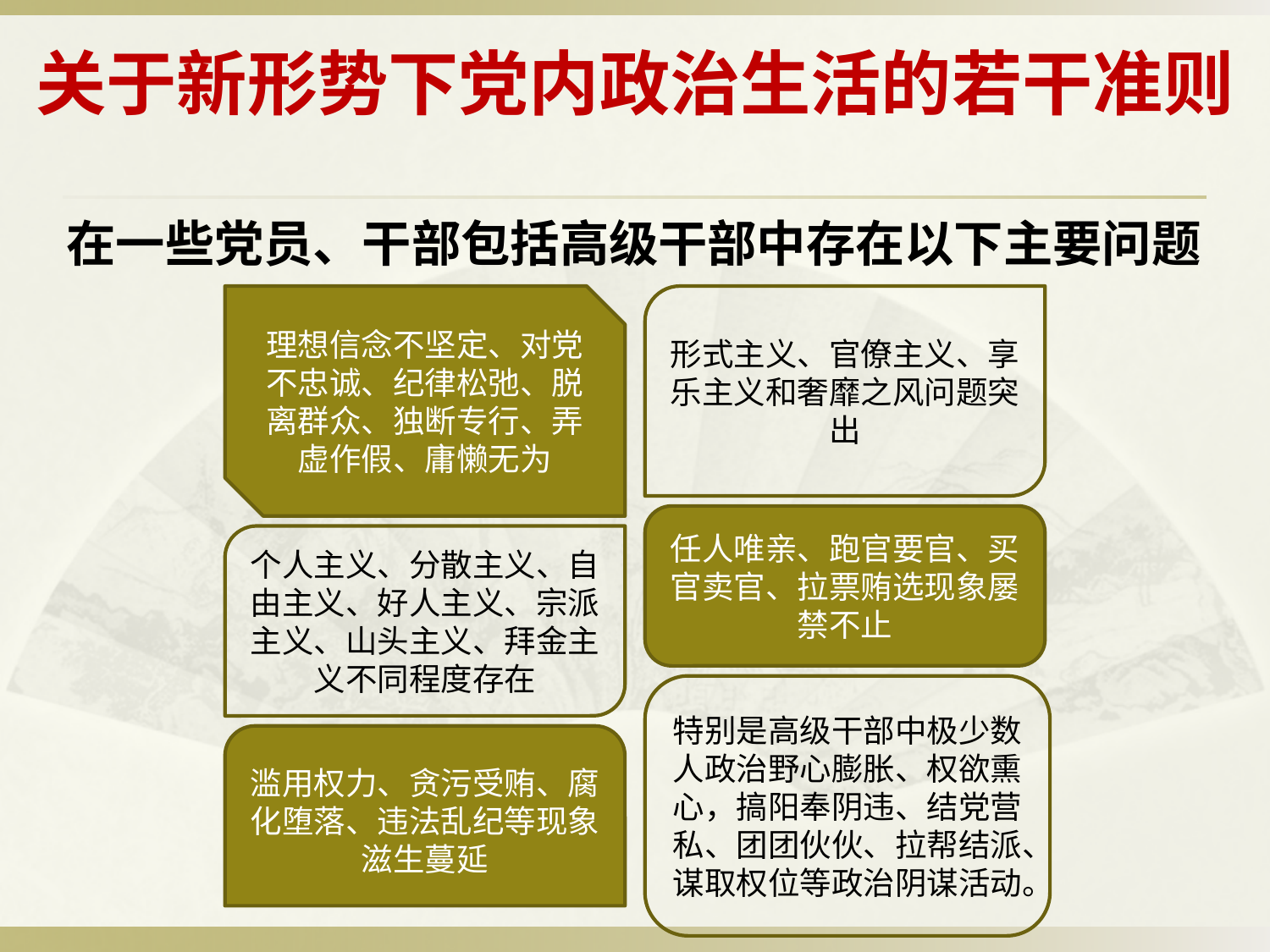

# 关于新形势下党内政治生活的若干准则
在一些党员、干部包括高级干部中存在以下主要问题
理想信念不坚定、对党不忠诚、纪律松弛、脱离群众、独断专行、弄虚作假、庸懒无为
形式主义、官僚主义、享乐主义和奢靡之风问题突出
任人唯亲、跑官要官、买官卖官、拉票贿选现象屡禁不止
个人主义、分散主义、自由主义、好人主义、宗派主义、山头主义、拜金主义不同程度存在
特别是高级干部中极少数人政治野心膨胀、权欲熏心，搞阳奉阴违、结党营私、团团伙伙、拉帮结派、谋取权位等政治阴谋活动。
滥用权力、贪污受贿、腐化堕落、违法乱纪等现象滋生蔓延